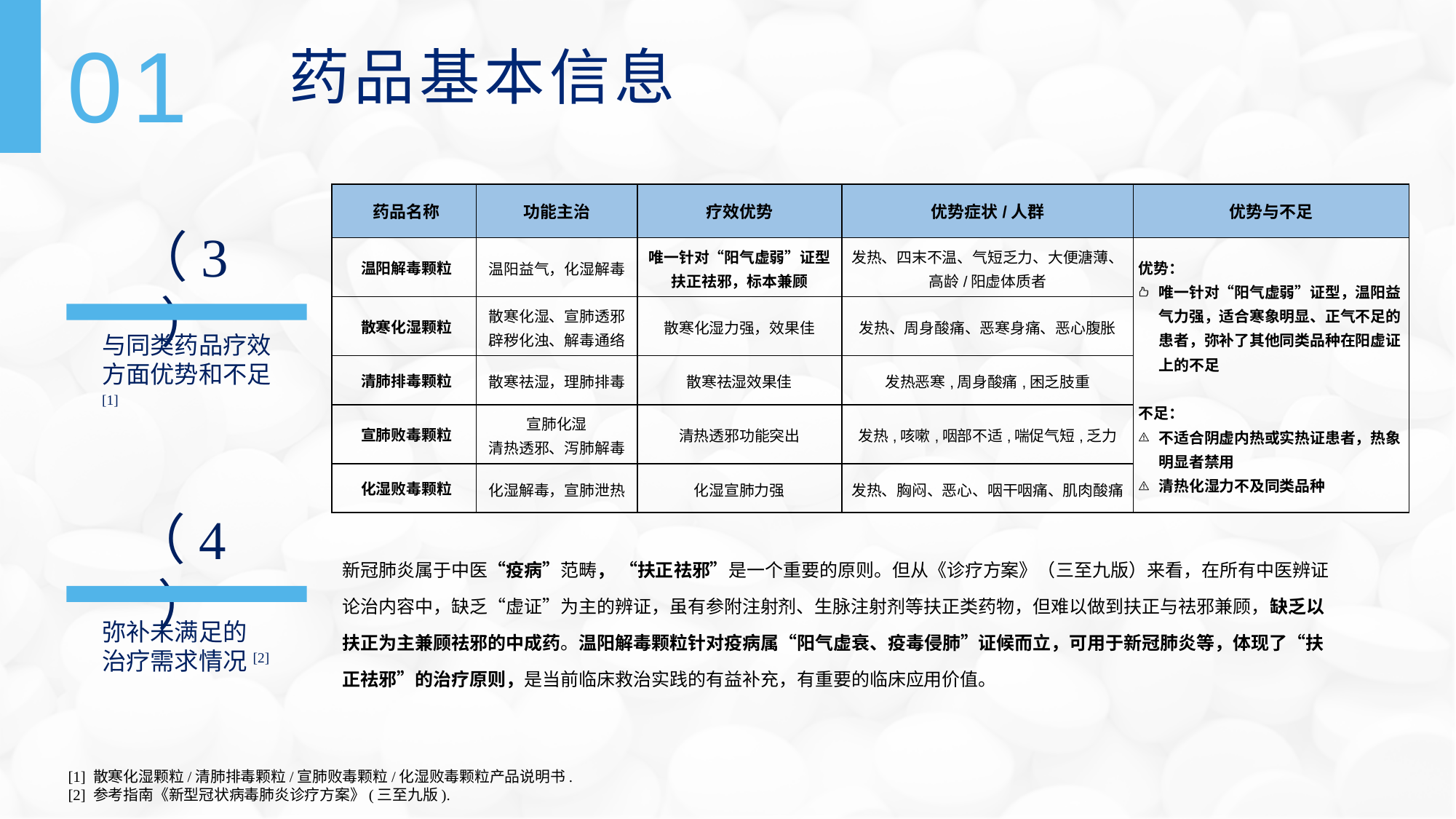

01
药品基本信息
| 药品名称 | 功能主治 | 疗效优势 | 优势症状/人群 | 优势与不足 |
| --- | --- | --- | --- | --- |
| 温阳解毒颗粒 | 温阳益气，化湿解毒 | 唯一针对“阳气虚弱”证型 扶正祛邪，标本兼顾 | 发热、四末不温、气短乏力、大便溏薄、 高龄/阳虚体质者 | 优势： 唯一针对“阳气虚弱”证型，温阳益气力强，适合寒象明显、正气不足的患者，弥补了其他同类品种在阳虚证上的不足 不足： 不适合阴虚内热或实热证患者，热象明显者禁用 清热化湿力不及同类品种 |
| 散寒化湿颗粒 | 散寒化湿、宣肺透邪 辟秽化浊、解毒通络 | 散寒化湿力强，效果佳 | 发热、周身酸痛、恶寒身痛、恶心腹胀 |  |
| 清肺排毒颗粒 | 散寒祛湿，理肺排毒 | 散寒祛湿效果佳 | 发热恶寒,周身酸痛,困乏肢重 |  |
| 宣肺败毒颗粒 | 宣肺化湿 清热透邪、泻肺解毒 | 清热透邪功能突出 | 发热,咳嗽,咽部不适,喘促气短,乏力 |  |
| 化湿败毒颗粒 | 化湿解毒，宣肺泄热 | 化湿宣肺力强 | 发热、胸闷、恶心、咽干咽痛、肌肉酸痛 |  |
（3）

与同类药品疗效
方面优势和不足[1]
（4）
新冠肺炎属于中医“疫病”范畴， “扶正祛邪”是一个重要的原则。但从《诊疗方案》（三至九版）来看，在所有中医辨证论治内容中，缺乏“虚证”为主的辨证，虽有参附注射剂、生脉注射剂等扶正类药物，但难以做到扶正与祛邪兼顾，缺乏以扶正为主兼顾祛邪的中成药。温阳解毒颗粒针对疫病属“阳气虚衰、疫毒侵肺”证候而立，可用于新冠肺炎等，体现了“扶正祛邪”的治疗原则，是当前临床救治实践的有益补充，有重要的临床应用价值。

弥补未满足的
治疗需求情况[2]
[1] 散寒化湿颗粒/清肺排毒颗粒/宣肺败毒颗粒/化湿败毒颗粒产品说明书.
[2] 参考指南《新型冠状病毒肺炎诊疗方案》(三至九版).